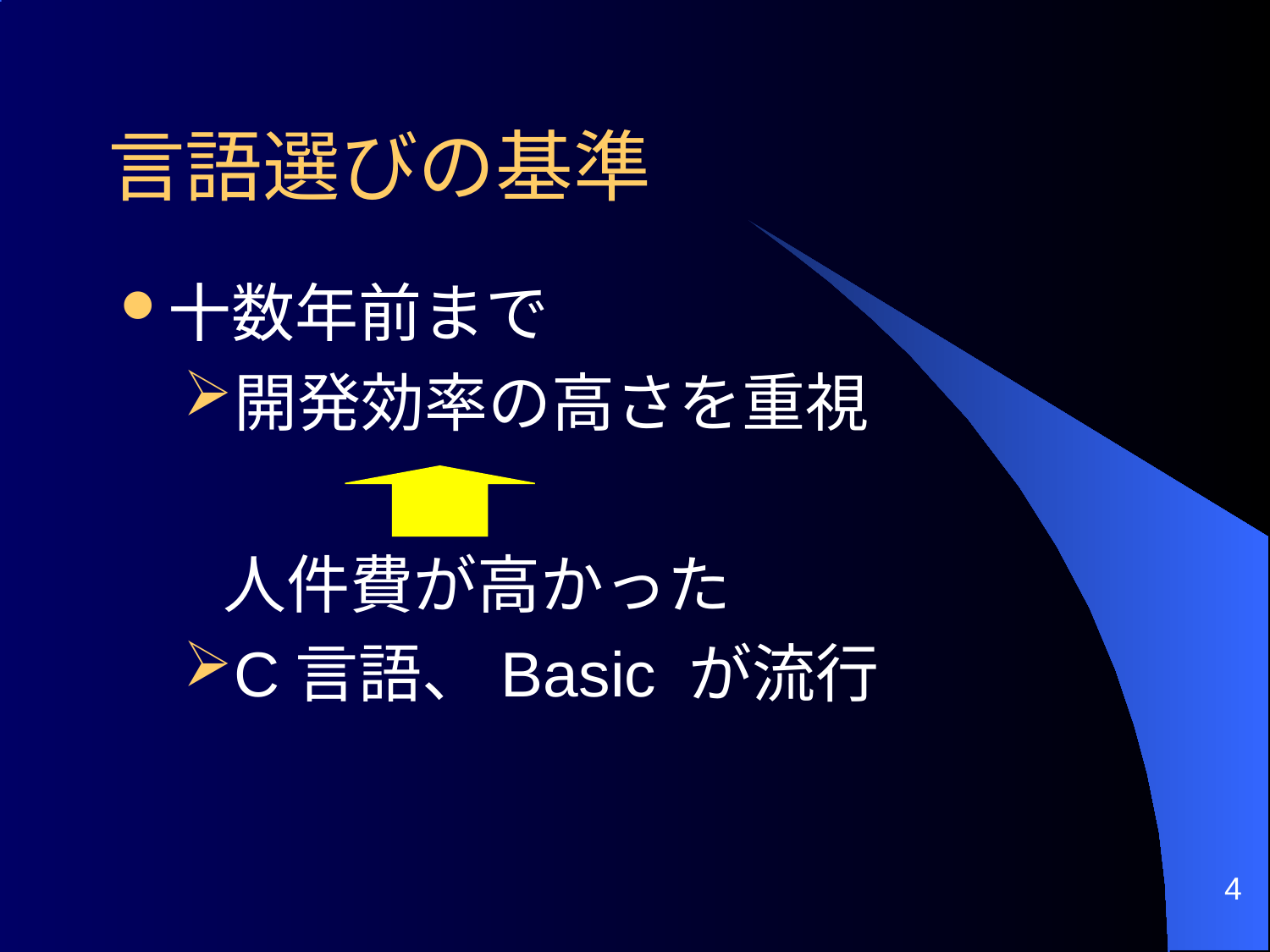

言語選びの基準
十数年前まで
開発効率の高さを重視

	人件費が高かった
C言語、Basic が流行

4